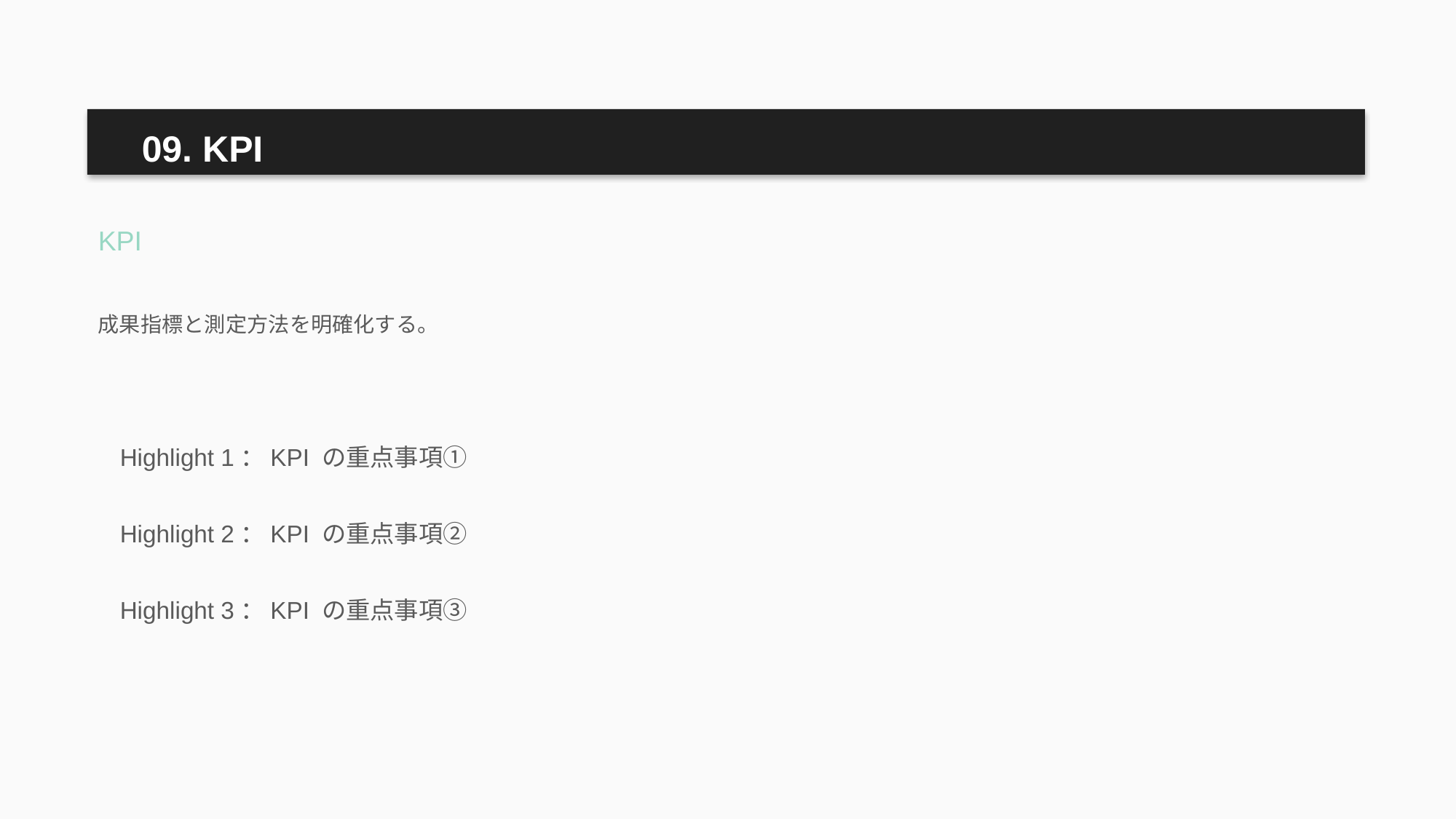

09. KPI
KPI
成果指標と測定方法を明確化する。
Highlight 1：KPI の重点事項①
Highlight 2：KPI の重点事項②
Highlight 3：KPI の重点事項③